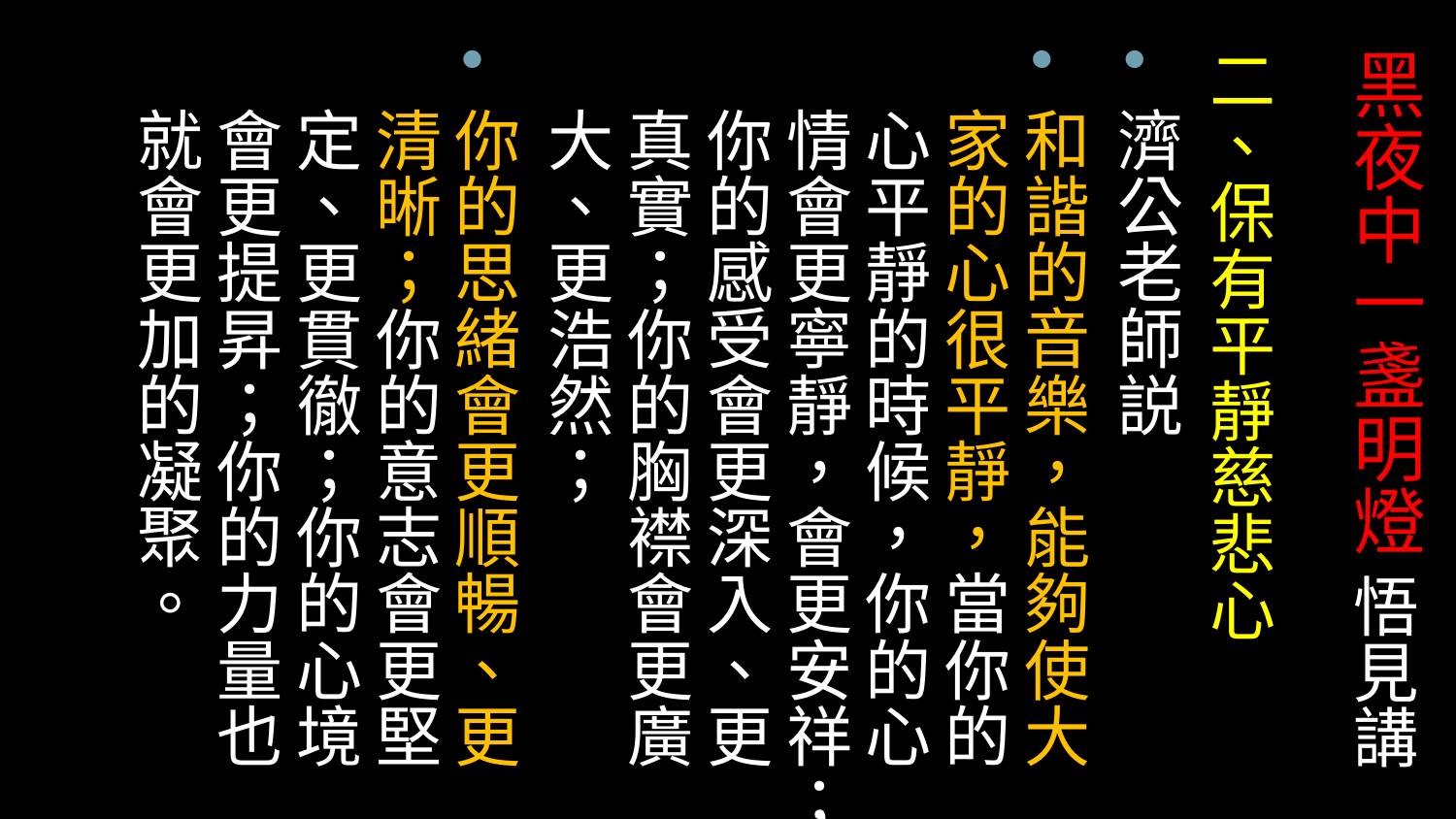

# 黑夜中一盞明燈 悟見講
二、保有平靜慈悲心
濟公老師説
和諧的音樂，能夠使大家的心很平靜，當你的心平靜的時候，你的心情會更寧靜，會更安祥；你的感受會更深入、更真實；你的胸襟會更廣大、更浩然；
你的思緒會更順暢、更清晰；你的意志會更堅定、更貫徹；你的心境會更提昇；你的力量也就會更加的凝聚。